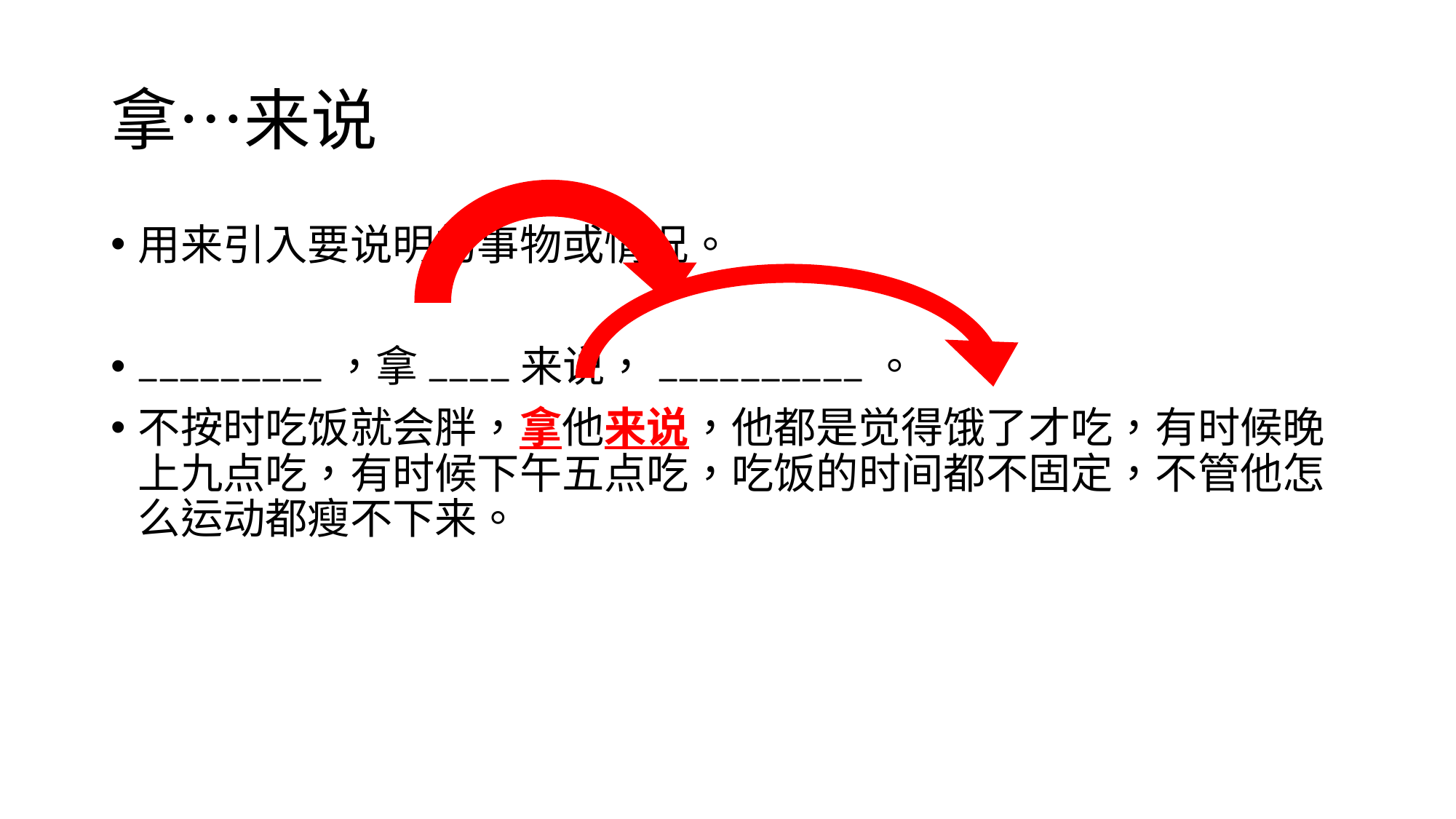

# 拿…来说

用来引入要说明的事物或情况。

_________，拿____来说，__________。
不按时吃饭就会胖，拿他来说，他都是觉得饿了才吃，有时候晚上九点吃，有时候下午五点吃，吃饭的时间都不固定，不管他怎么运动都瘦不下来。